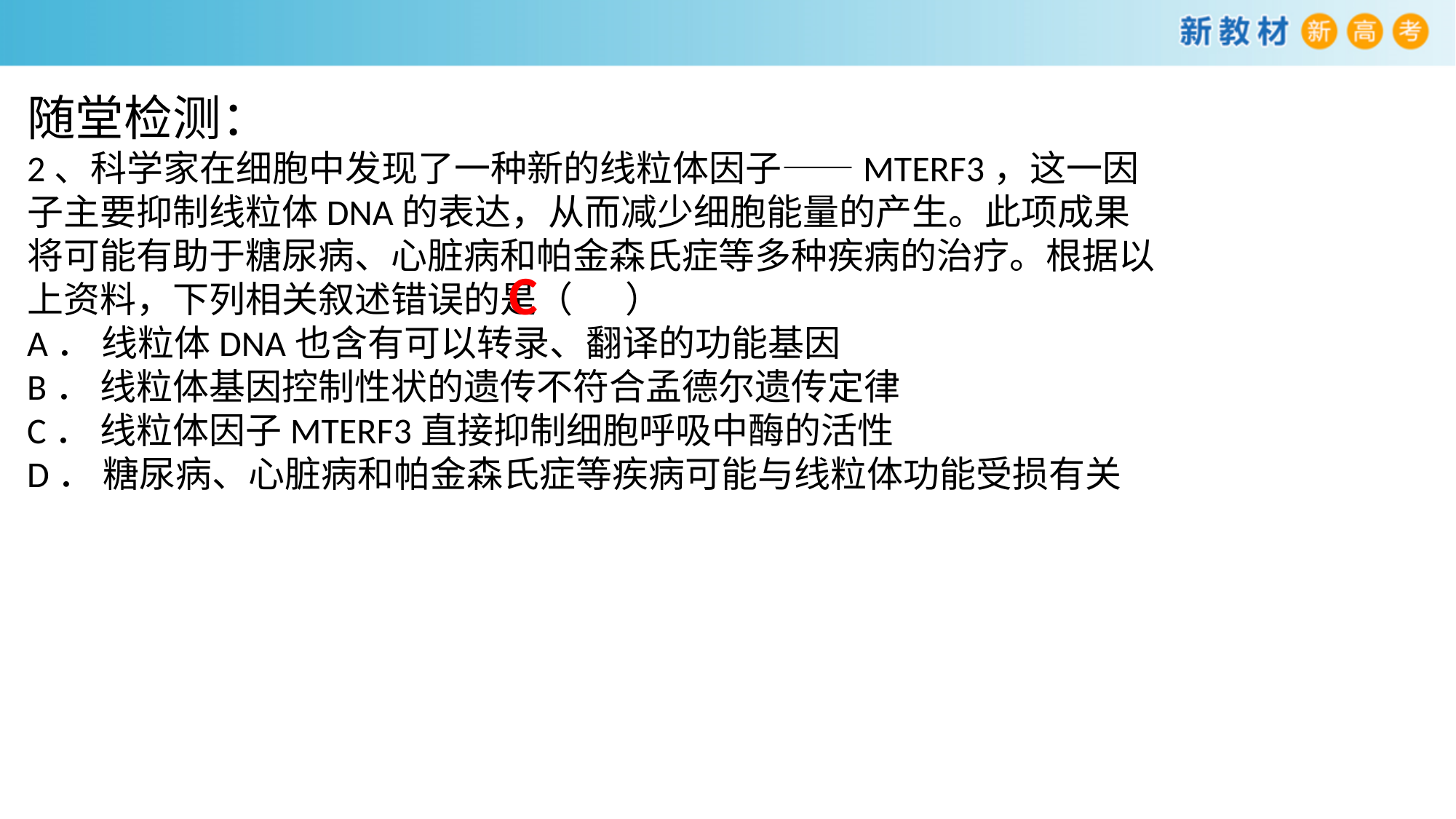

随堂检测：
2、科学家在细胞中发现了一种新的线粒体因子——MTERF3，这一因子主要抑制线粒体DNA的表达，从而减少细胞能量的产生。此项成果将可能有助于糖尿病、心脏病和帕金森氏症等多种疾病的治疗。根据以上资料，下列相关叙述错误的是（  　）
A． 线粒体DNA也含有可以转录、翻译的功能基因
B． 线粒体基因控制性状的遗传不符合孟德尔遗传定律
C． 线粒体因子MTERF3直接抑制细胞呼吸中酶的活性
D． 糖尿病、心脏病和帕金森氏症等疾病可能与线粒体功能受损有关
C